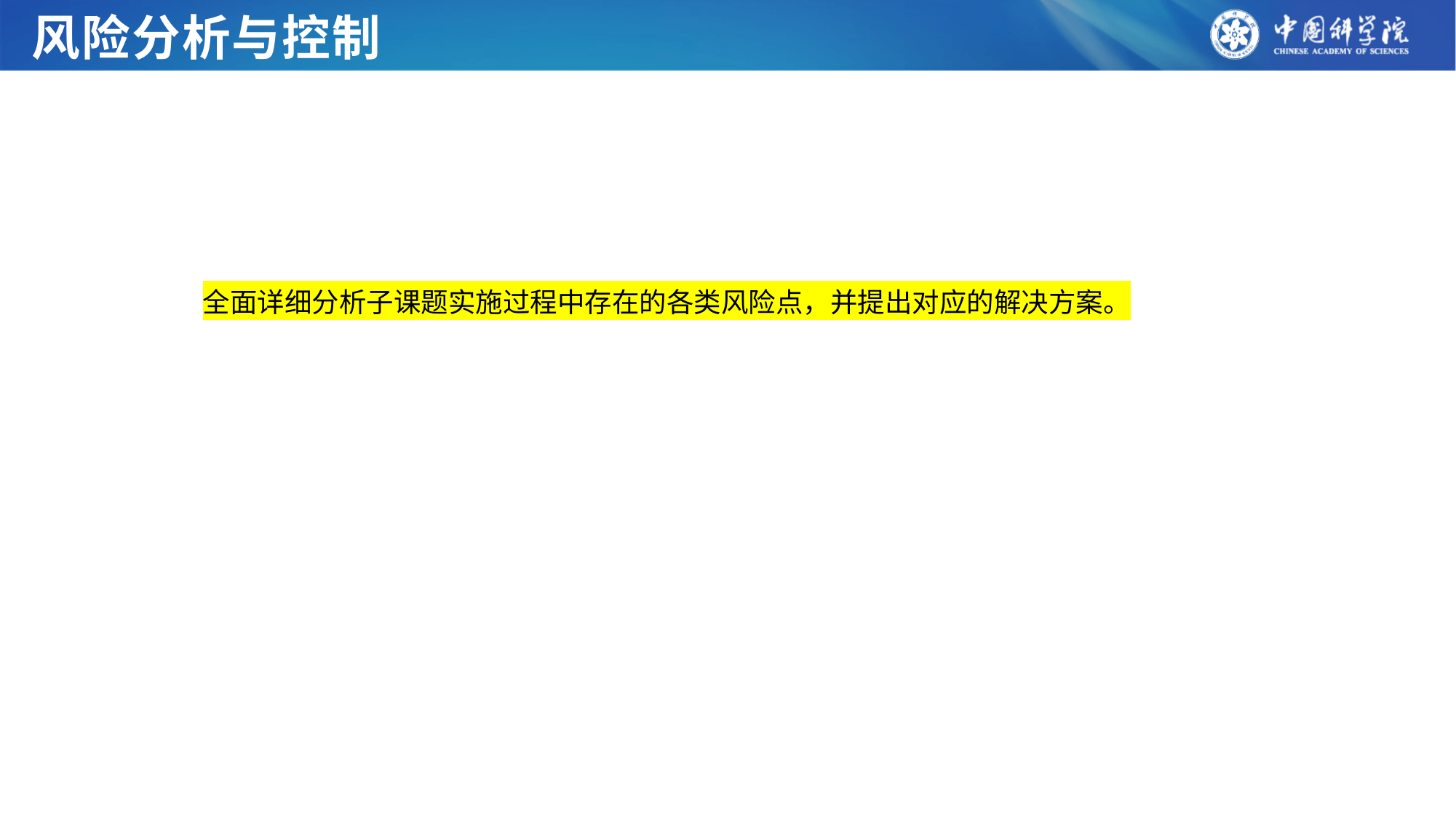

风险分析与控制
全面详细分析子课题实施过程中存在的各类风险点，并提出对应的解决方案。